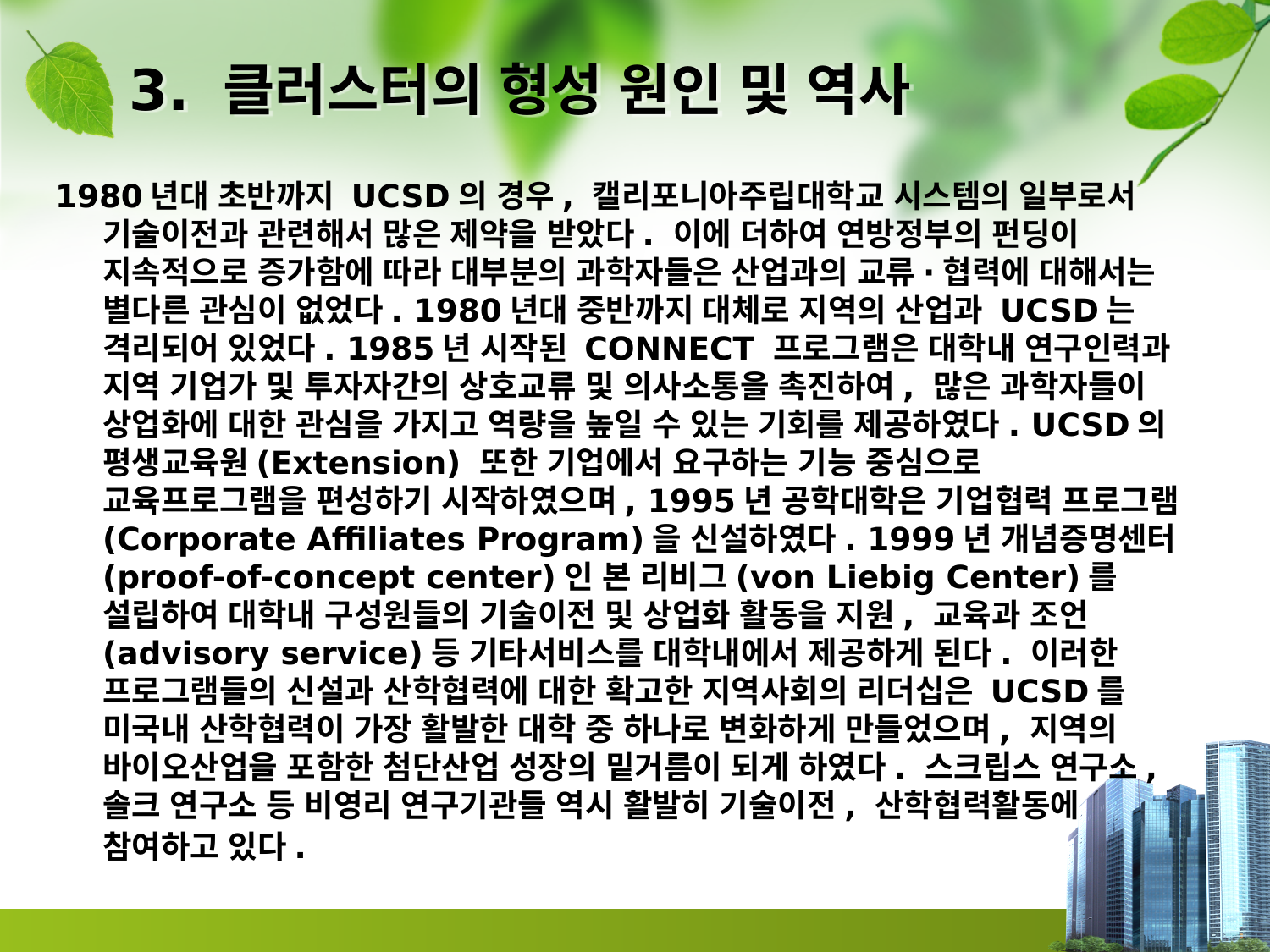

# 3. 클러스터의 형성 원인 및 역사
1980년대 초반까지 UCSD의 경우, 캘리포니아주립대학교 시스템의 일부로서 기술이전과 관련해서 많은 제약을 받았다. 이에 더하여 연방정부의 펀딩이 지속적으로 증가함에 따라 대부분의 과학자들은 산업과의 교류·협력에 대해서는 별다른 관심이 없었다. 1980년대 중반까지 대체로 지역의 산업과 UCSD는 격리되어 있었다. 1985년 시작된 CONNECT 프로그램은 대학내 연구인력과 지역 기업가 및 투자자간의 상호교류 및 의사소통을 촉진하여, 많은 과학자들이 상업화에 대한 관심을 가지고 역량을 높일 수 있는 기회를 제공하였다. UCSD의 평생교육원(Extension) 또한 기업에서 요구하는 기능 중심으로 교육프로그램을 편성하기 시작하였으며, 1995년 공학대학은 기업협력 프로그램(Corporate Affiliates Program)을 신설하였다. 1999년 개념증명센터(proof-of-concept center)인 본 리비그(von Liebig Center)를 설립하여 대학내 구성원들의 기술이전 및 상업화 활동을 지원, 교육과 조언(advisory service)등 기타서비스를 대학내에서 제공하게 된다. 이러한 프로그램들의 신설과 산학협력에 대한 확고한 지역사회의 리더십은 UCSD를 미국내 산학협력이 가장 활발한 대학 중 하나로 변화하게 만들었으며, 지역의 바이오산업을 포함한 첨단산업 성장의 밑거름이 되게 하였다. 스크립스 연구소, 솔크 연구소 등 비영리 연구기관들 역시 활발히 기술이전, 산학협력활동에 참여하고 있다.